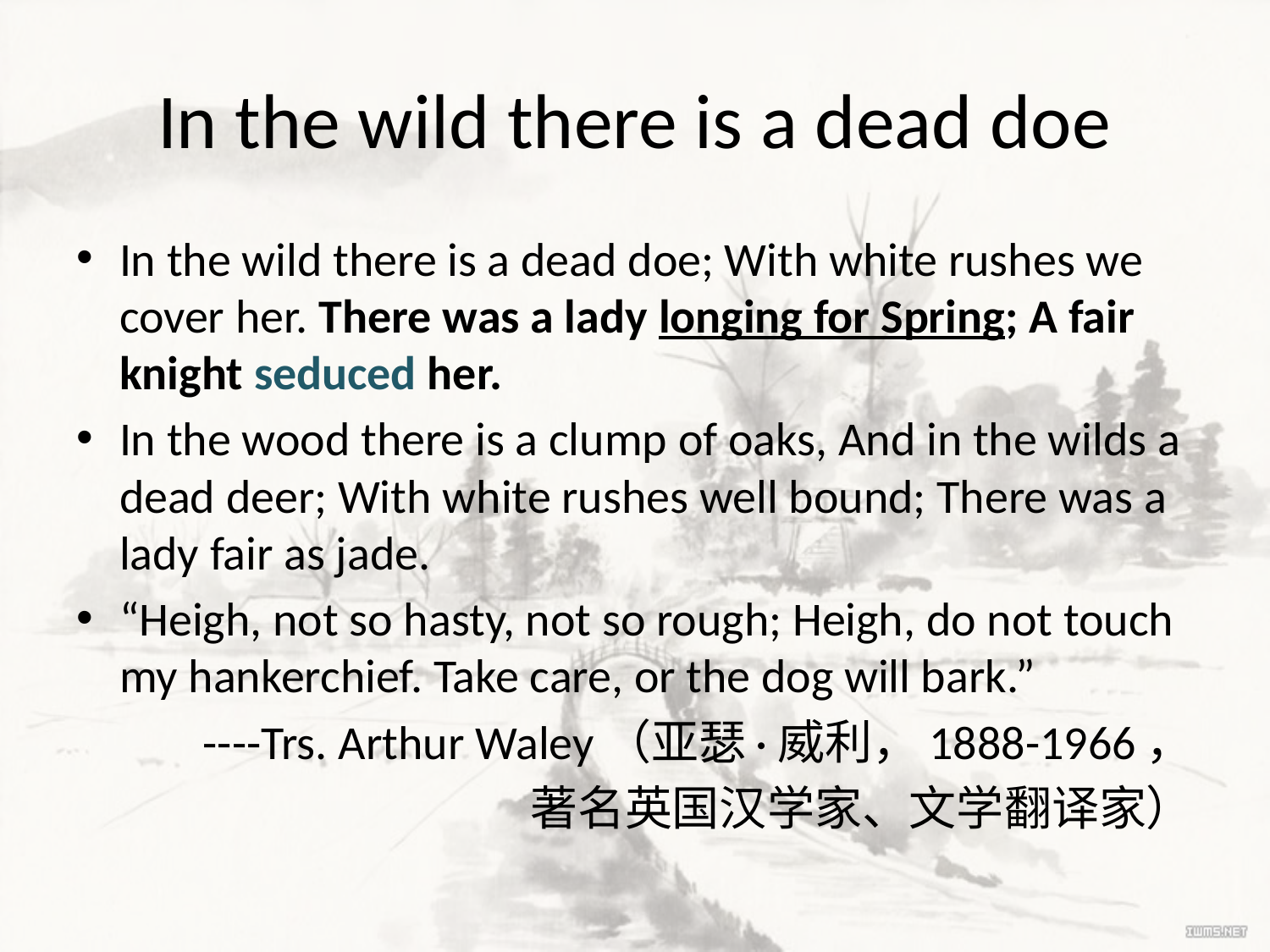

# In the wild there is a dead doe
In the wild there is a dead doe; With white rushes we cover her. There was a lady longing for Spring; A fair knight seduced her.
In the wood there is a clump of oaks, And in the wilds a dead deer; With white rushes well bound; There was a lady fair as jade.
“Heigh, not so hasty, not so rough; Heigh, do not touch my hankerchief. Take care, or the dog will bark.”
----Trs. Arthur Waley（亚瑟·威利，1888-1966，
著名英国汉学家、文学翻译家）